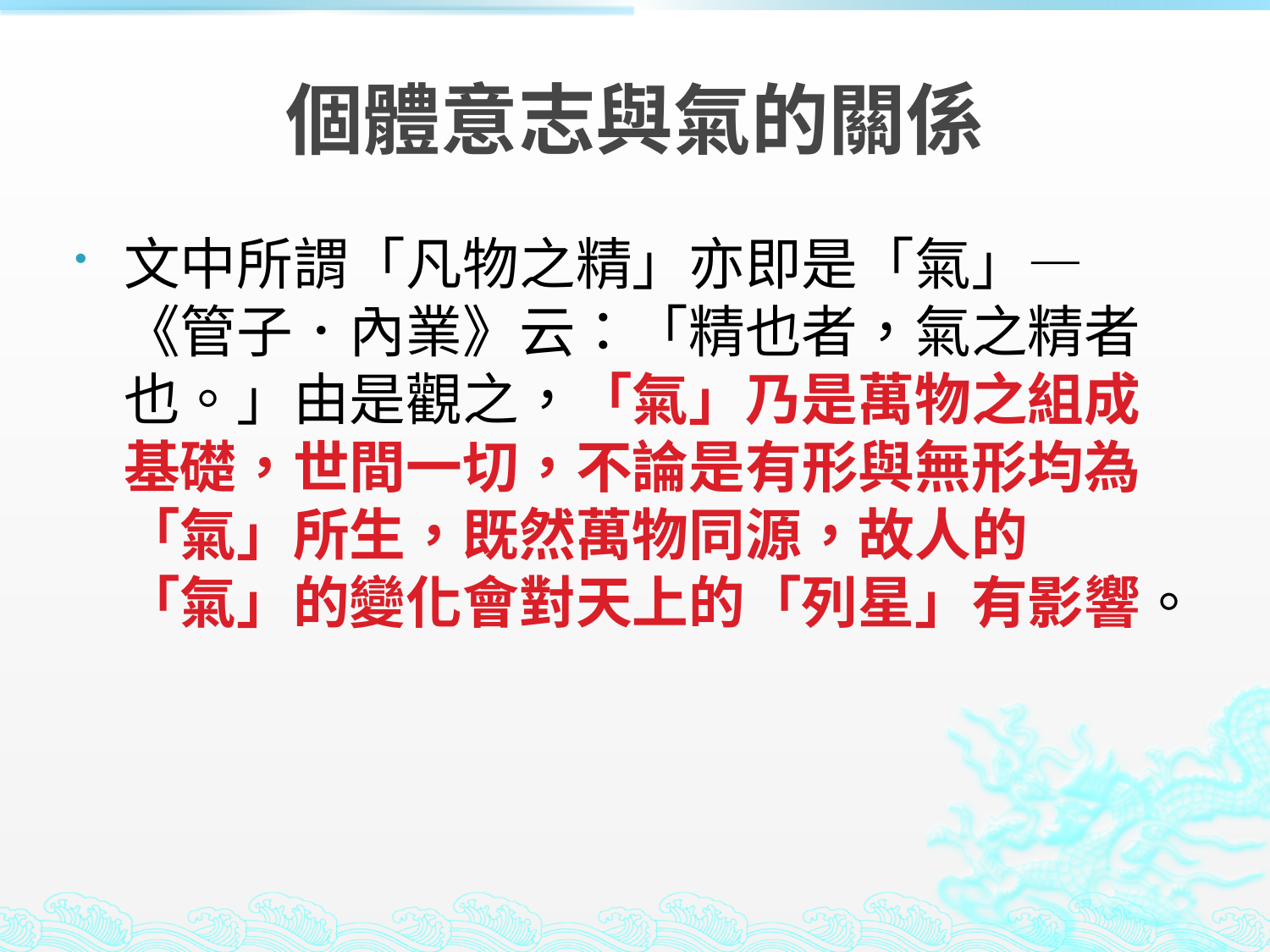

# 個體意志與氣的關係
文中所謂「凡物之精」亦即是「氣」—《管子．內業》云：「精也者，氣之精者也。」由是觀之，「氣」乃是萬物之組成基礎，世間一切，不論是有形與無形均為「氣」所生，既然萬物同源，故人的「氣」的變化會對天上的「列星」有影響。